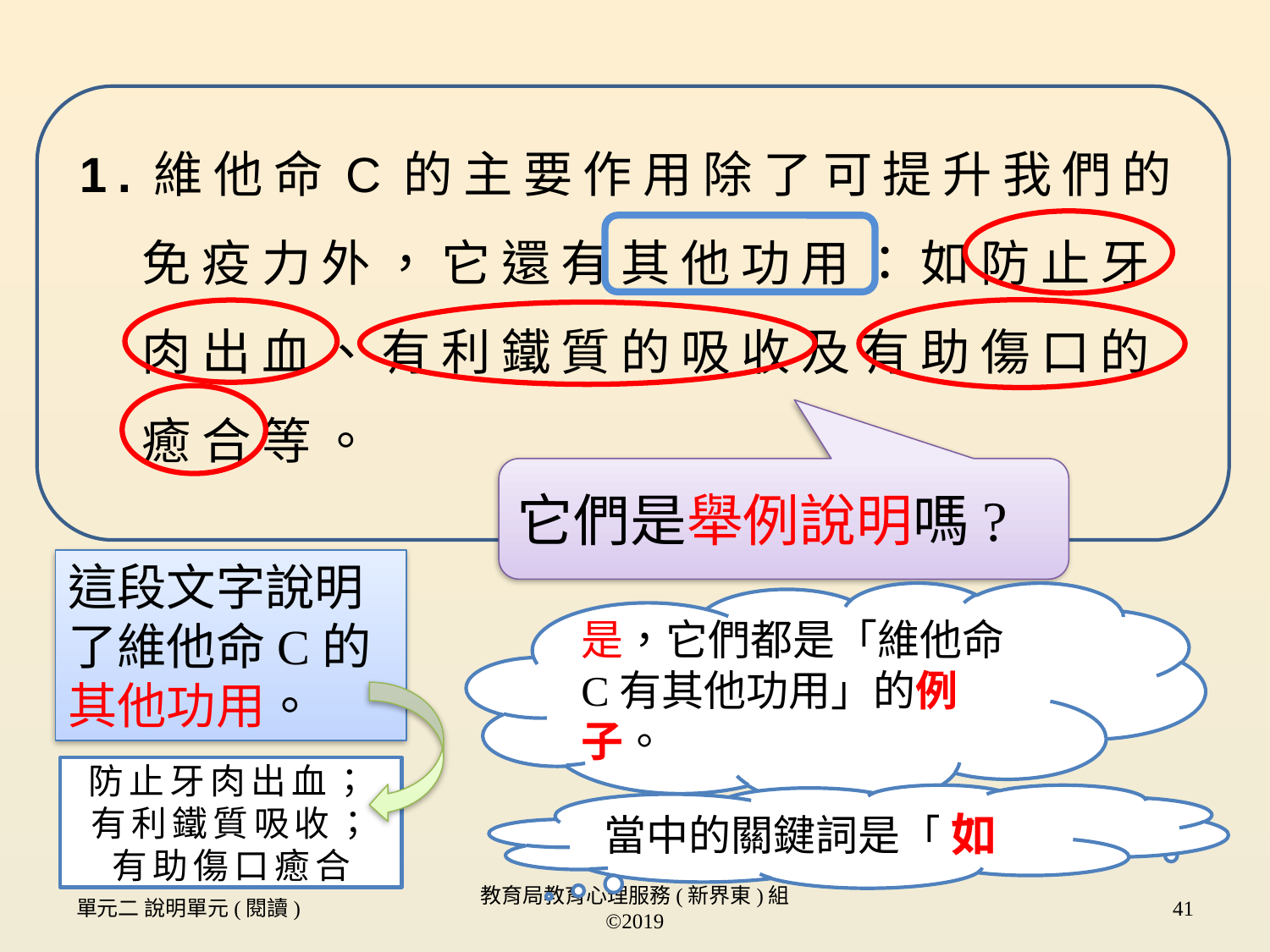

1.維他命C的主要作用除了可提升我們的免疫力外，它還有其他功用：如防止牙肉出血、有利鐵質的吸收及有助傷口的癒合等。

它們是舉例說明嗎?
這段文字說明了維他命C的其他功用。
是，它們都是「維他命C有其他功用」的例子。

防止牙肉出血；有利鐵質吸收；
有助傷口癒合
當中的關鍵詞是「 ﹖ 」
如
單元二 說明單元(閱讀)
教育局教育心理服務(新界東)組 ©2019
41